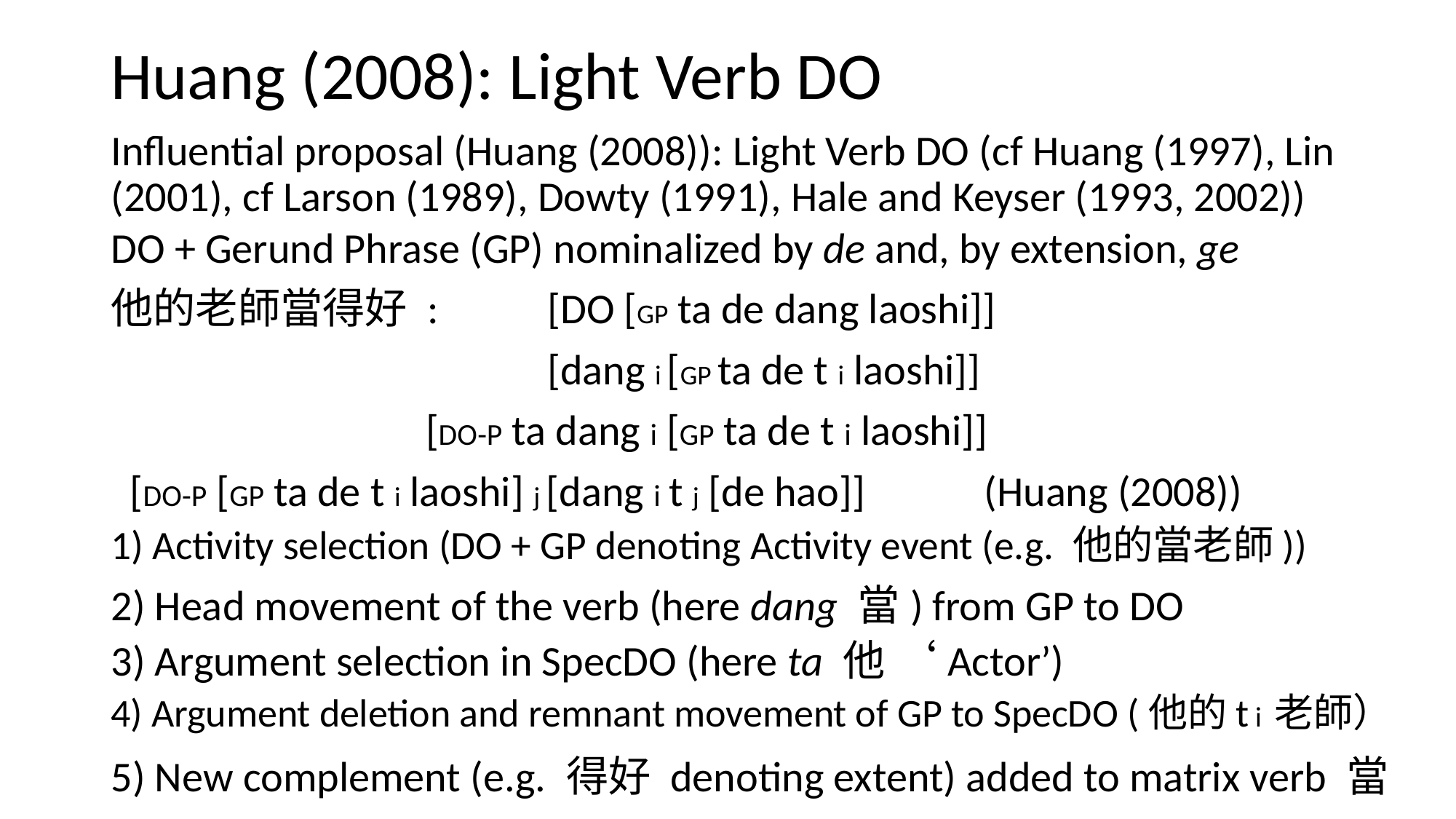

# Huang (2008): Light Verb DO
Influential proposal (Huang (2008)): Light Verb DO (cf Huang (1997), Lin (2001), cf Larson (1989), Dowty (1991), Hale and Keyser (1993, 2002))
DO + Gerund Phrase (GP) nominalized by de and, by extension, ge

			 	[DO [GP ta de dang laoshi]]
			 	[dang i [GP ta de t i laoshi]]
		          [DO-P ta dang i [GP ta de t i laoshi]]
  [DO-P [GP ta de t i laoshi] j [dang i t j [de hao]]		(Huang (2008))

他的老師當得好 :

1) Activity selection (DO + GP denoting Activity event (e.g. 他的當老師))
2) Head movement of the verb (here dang 當) from GP to DO
3) Argument selection in SpecDO (here ta 他 ‘Actor’)
4) Argument deletion and remnant movement of GP to SpecDO (他的t i 老師）
5) New complement (e.g. 得好 denoting extent) added to matrix verb 當